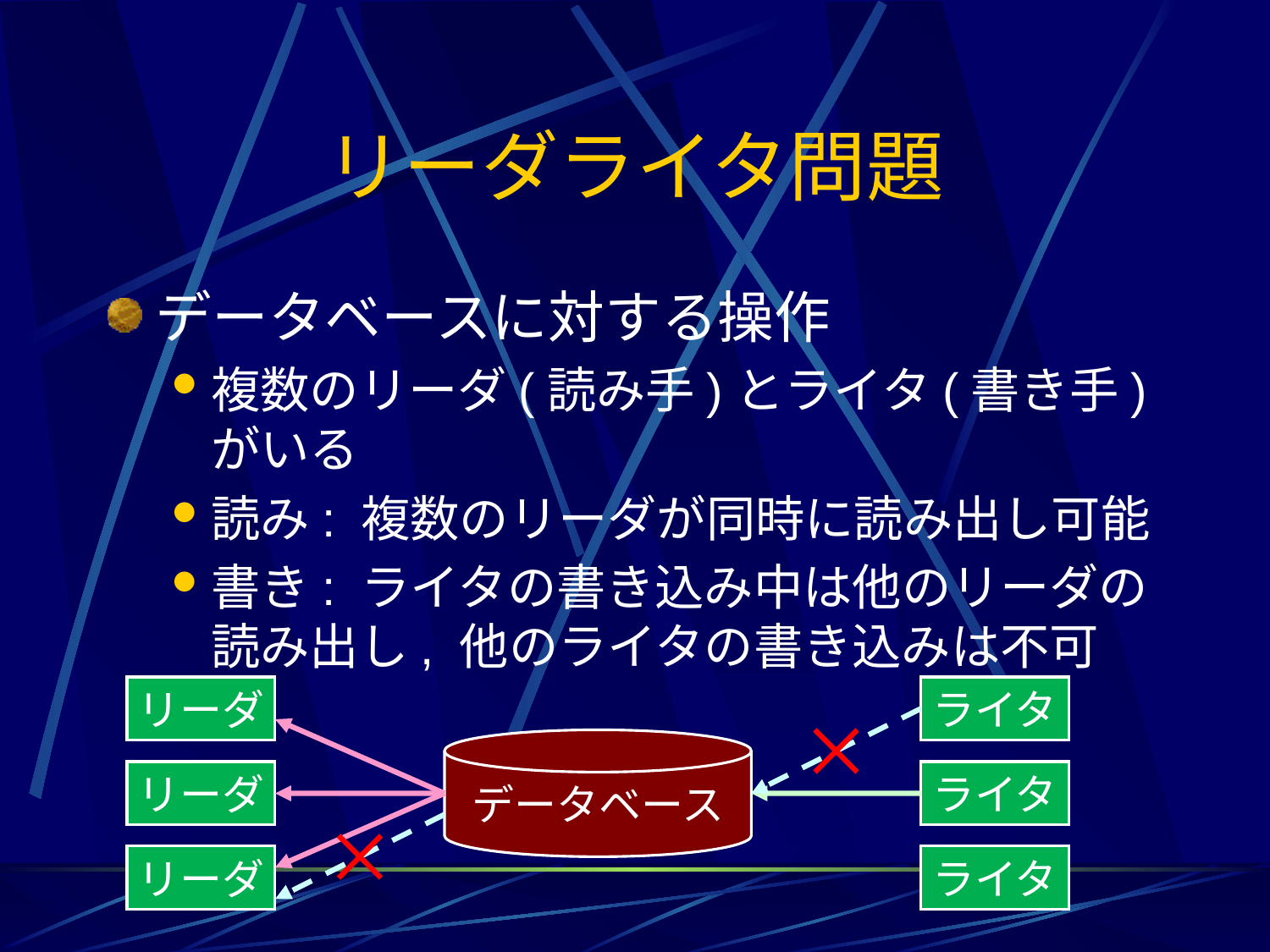

# リーダライタ問題
データベースに対する操作
複数のリーダ(読み手)とライタ(書き手)がいる
読み: 複数のリーダが同時に読み出し可能
書き: ライタの書き込み中は他のリーダの読み出し, 他のライタの書き込みは不可
リーダ
ライタ

データベース
リーダ
ライタ

リーダ
ライタ